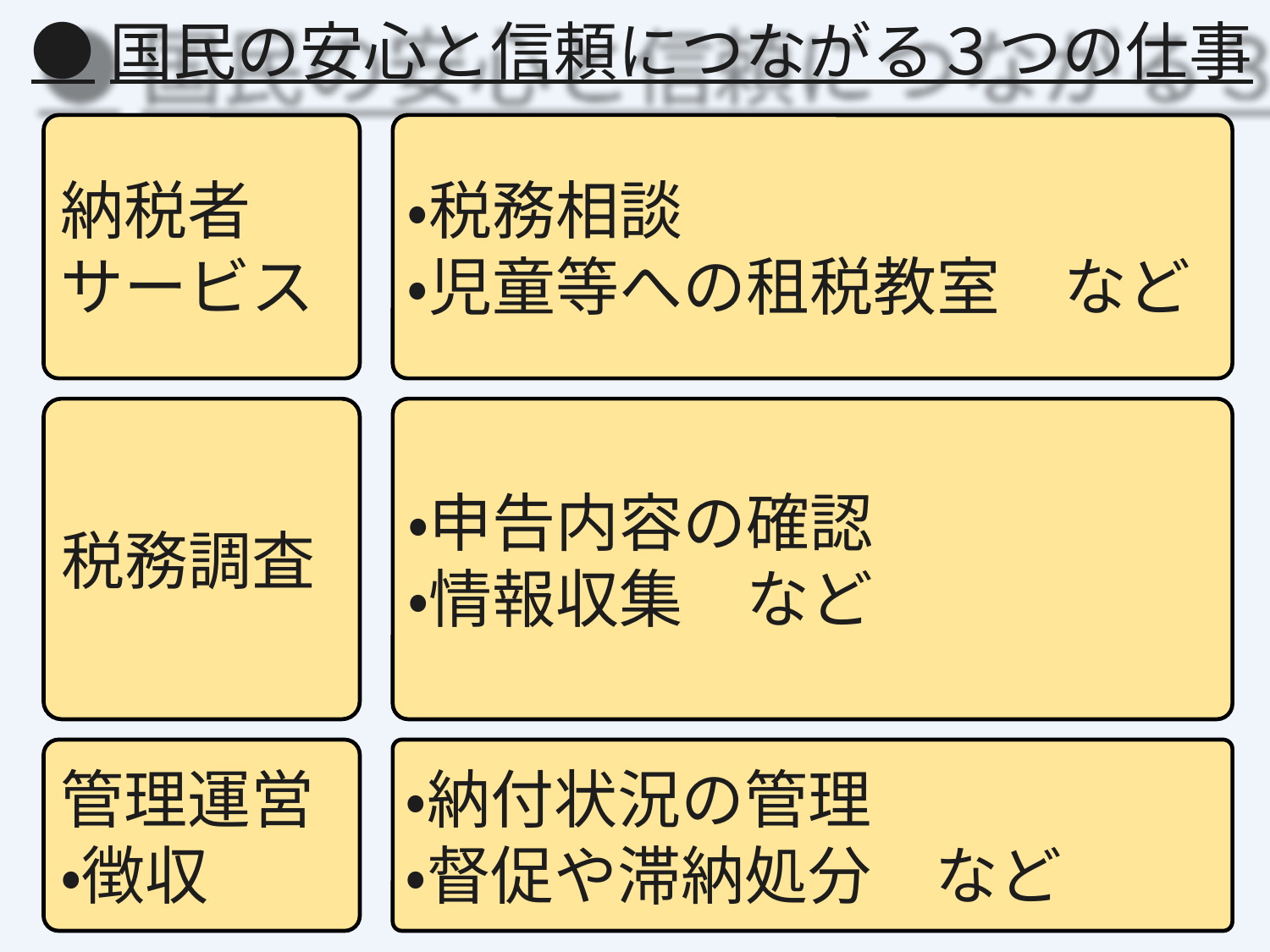

●国民の安心と信頼につながる３つの仕事
納税者
サービス
・税務相談
・児童等への租税教室　など
・申告内容の確認
・情報収集　など
税務調査
管理運営
・徴収
・納付状況の管理
・督促や滞納処分　など